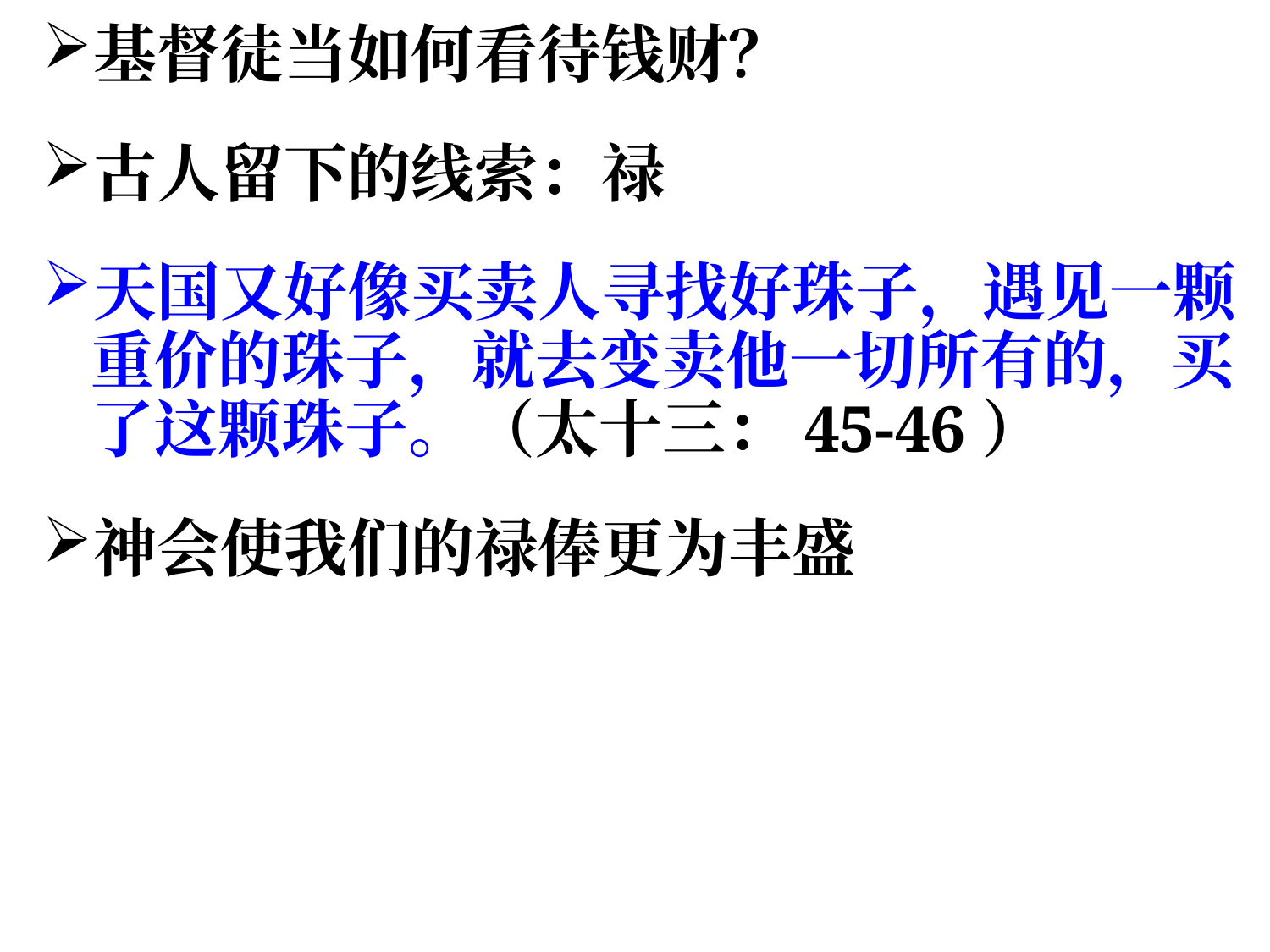

基督徒当如何看待钱财？

古人留下的线索：禄

天国又好像买卖人寻找好珠子，遇见一颗重价的珠子，就去变卖他一切所有的，买了这颗珠子。（太十三：45-46）

神会使我们的禄俸更为丰盛